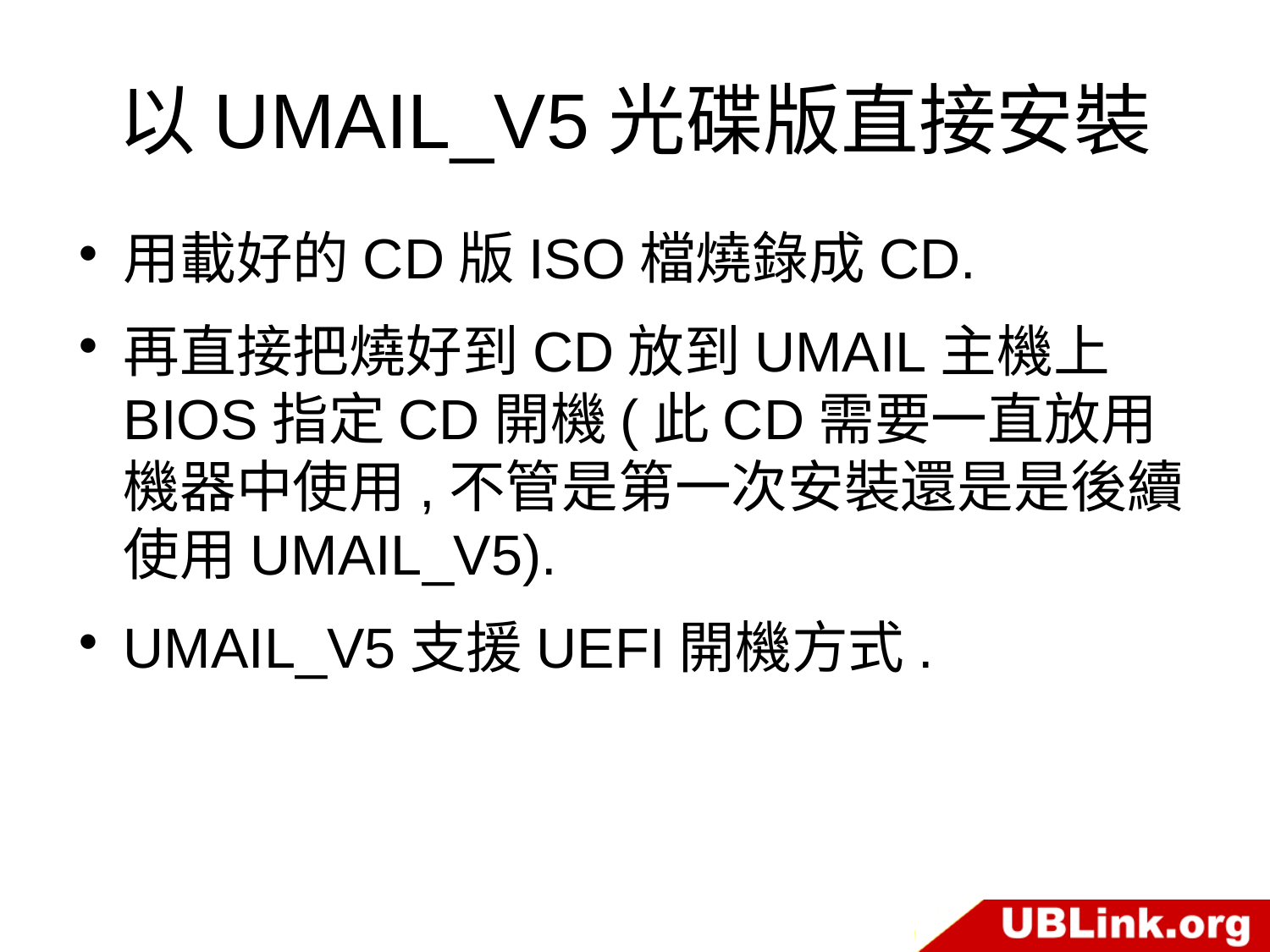

以UMAIL_V5光碟版直接安裝
用載好的CD版ISO檔燒錄成CD.
再直接把燒好到CD放到UMAIL主機上BIOS指定CD開機(此CD需要一直放用機器中使用,不管是第一次安裝還是是後續使用UMAIL_V5).
UMAIL_V5支援UEFI開機方式.